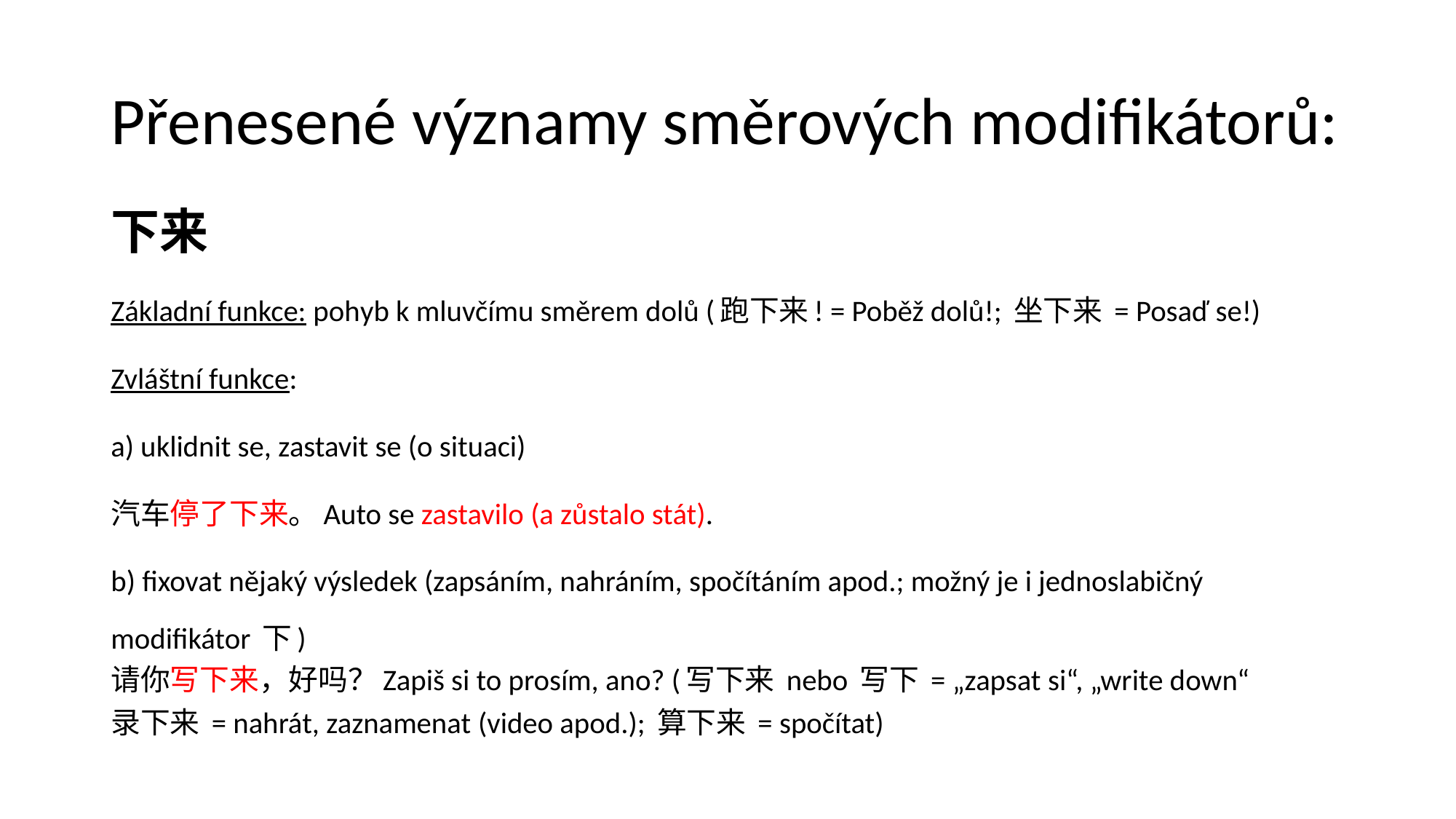

# Přenesené významy směrových modifikátorů:
下来
Základní funkce: pohyb k mluvčímu směrem dolů (跑下来! = Poběž dolů!; 坐下来 = Posaď se!)
Zvláštní funkce:
a) uklidnit se, zastavit se (o situaci)
汽车停了下来。Auto se zastavilo (a zůstalo stát).
b) fixovat nějaký výsledek (zapsáním, nahráním, spočítáním apod.; možný je i jednoslabičný modifikátor 下)
请你写下来，好吗？Zapiš si to prosím, ano? (写下来 nebo 写下 = „zapsat si“, „write down“
录下来 = nahrát, zaznamenat (video apod.); 算下来 = spočítat)